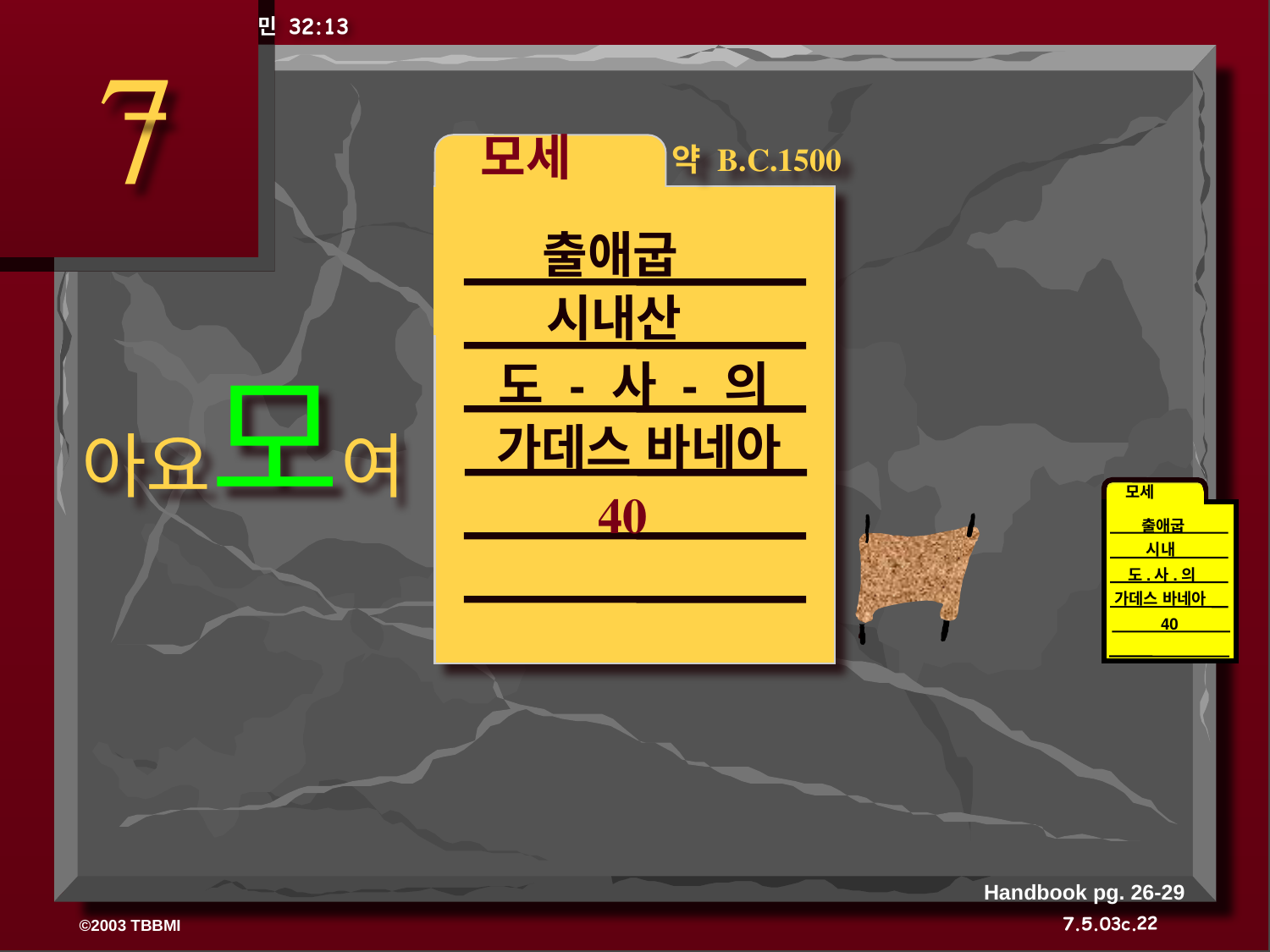

민 32:13

7

   모세
약 B.C.1500

출애굽
시내산

아요모여

도 - 사 - 의

가데스 바네아

모세
40

출애굽

시내

도.사.의

가데스 바네아

40

40

Handbook pg. 26-29

22